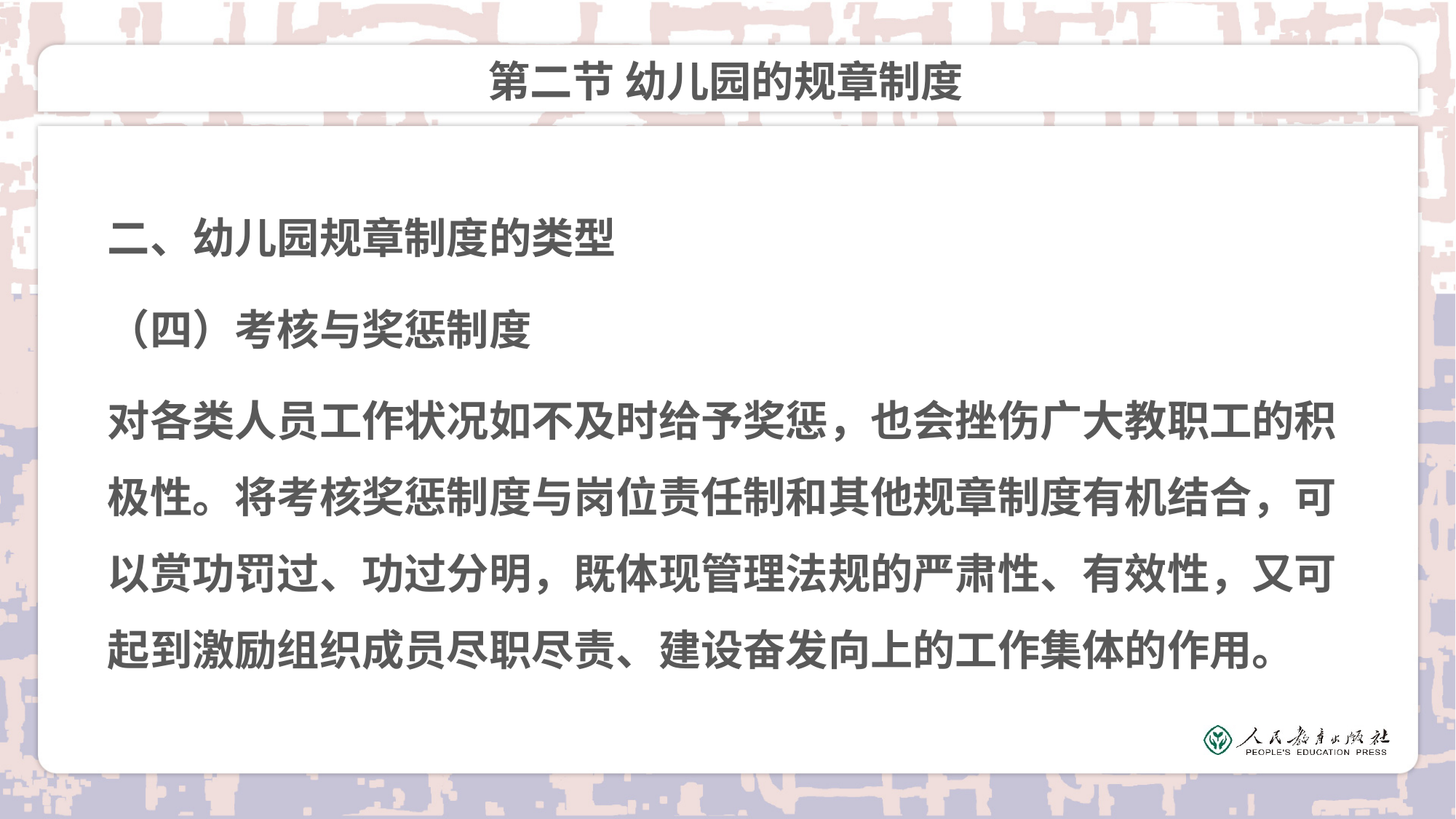

# 第二节 幼儿园的规章制度
二、幼儿园规章制度的类型
（四）考核与奖惩制度
对各类人员工作状况如不及时给予奖惩，也会挫伤广大教职工的积极性。将考核奖惩制度与岗位责任制和其他规章制度有机结合，可以赏功罚过、功过分明，既体现管理法规的严肃性、有效性，又可起到激励组织成员尽职尽责、建设奋发向上的工作集体的作用。